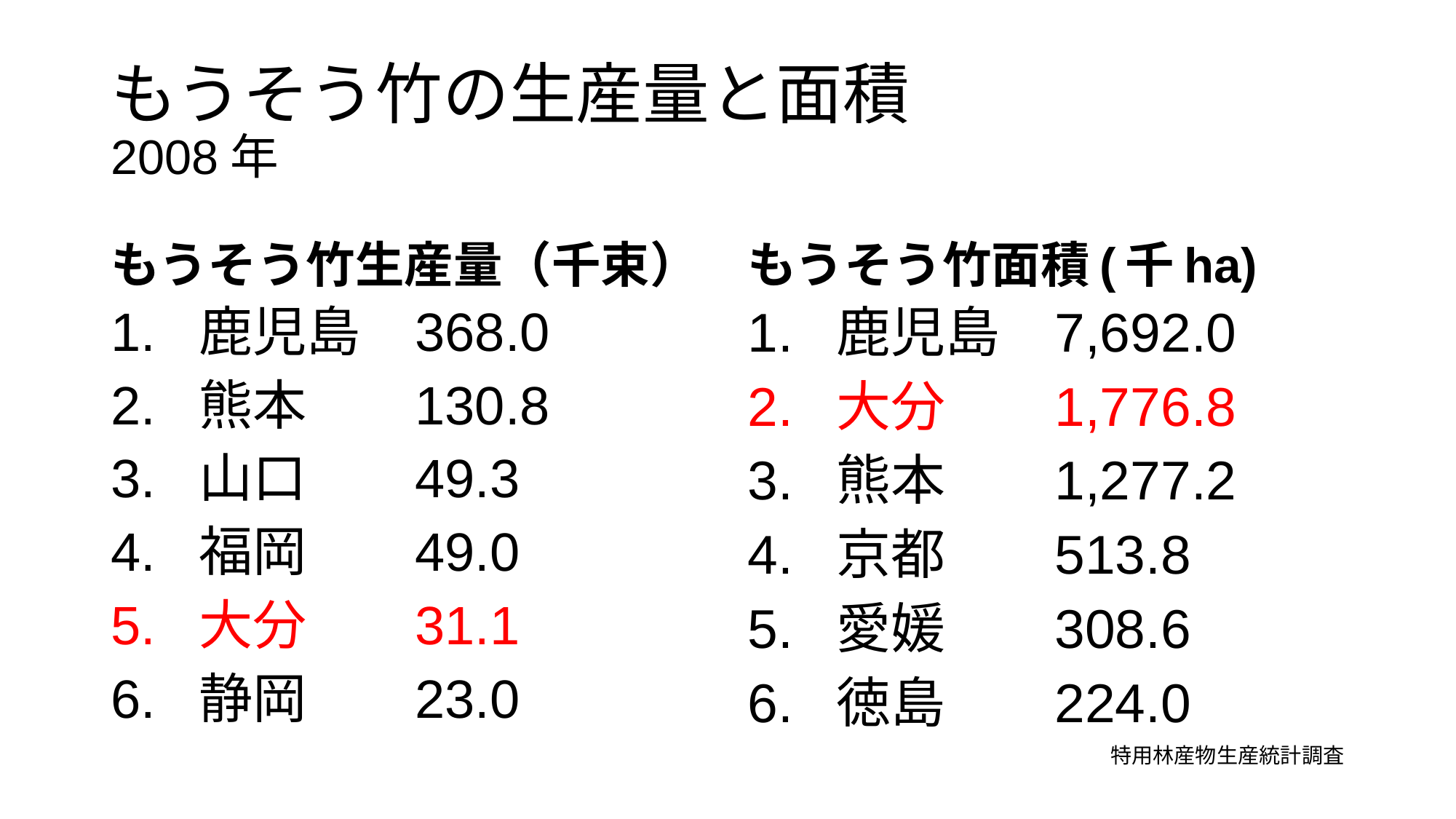

# もうそう竹の生産量と面積 2008年
もうそう竹生産量（千束）
もうそう竹面積(千ha)
鹿児島	368.0
熊本	130.8
山口	49.3
福岡	49.0
大分	31.1
静岡	23.0
鹿児島	7,692.0
大分	1,776.8
熊本	1,277.2
京都	513.8
愛媛	308.6
徳島	224.0
特用林産物生産統計調査